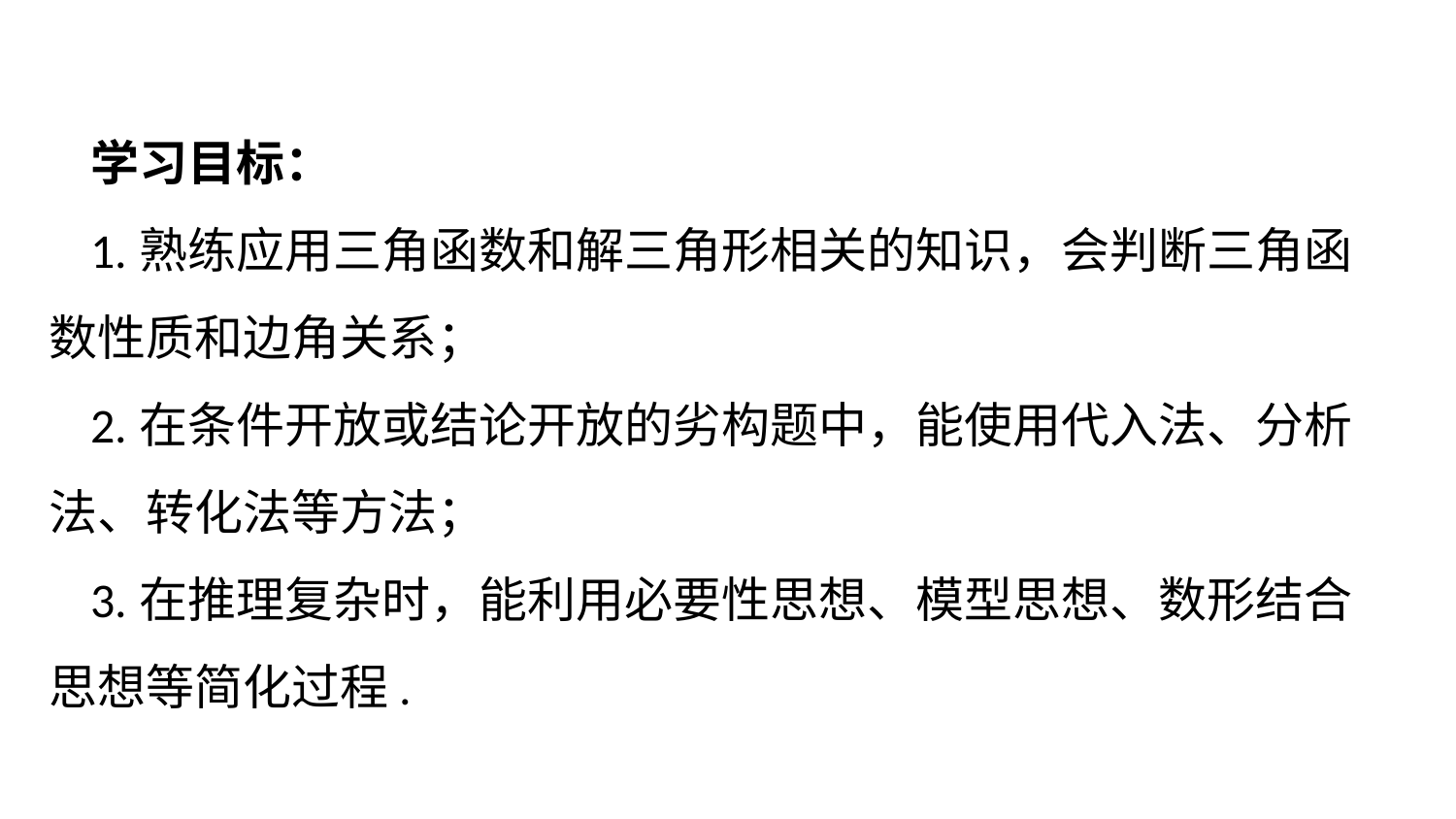

学习目标：
1.熟练应用三角函数和解三角形相关的知识，会判断三角函数性质和边角关系；
2.在条件开放或结论开放的劣构题中，能使用代入法、分析法、转化法等方法；
3.在推理复杂时，能利用必要性思想、模型思想、数形结合思想等简化过程.